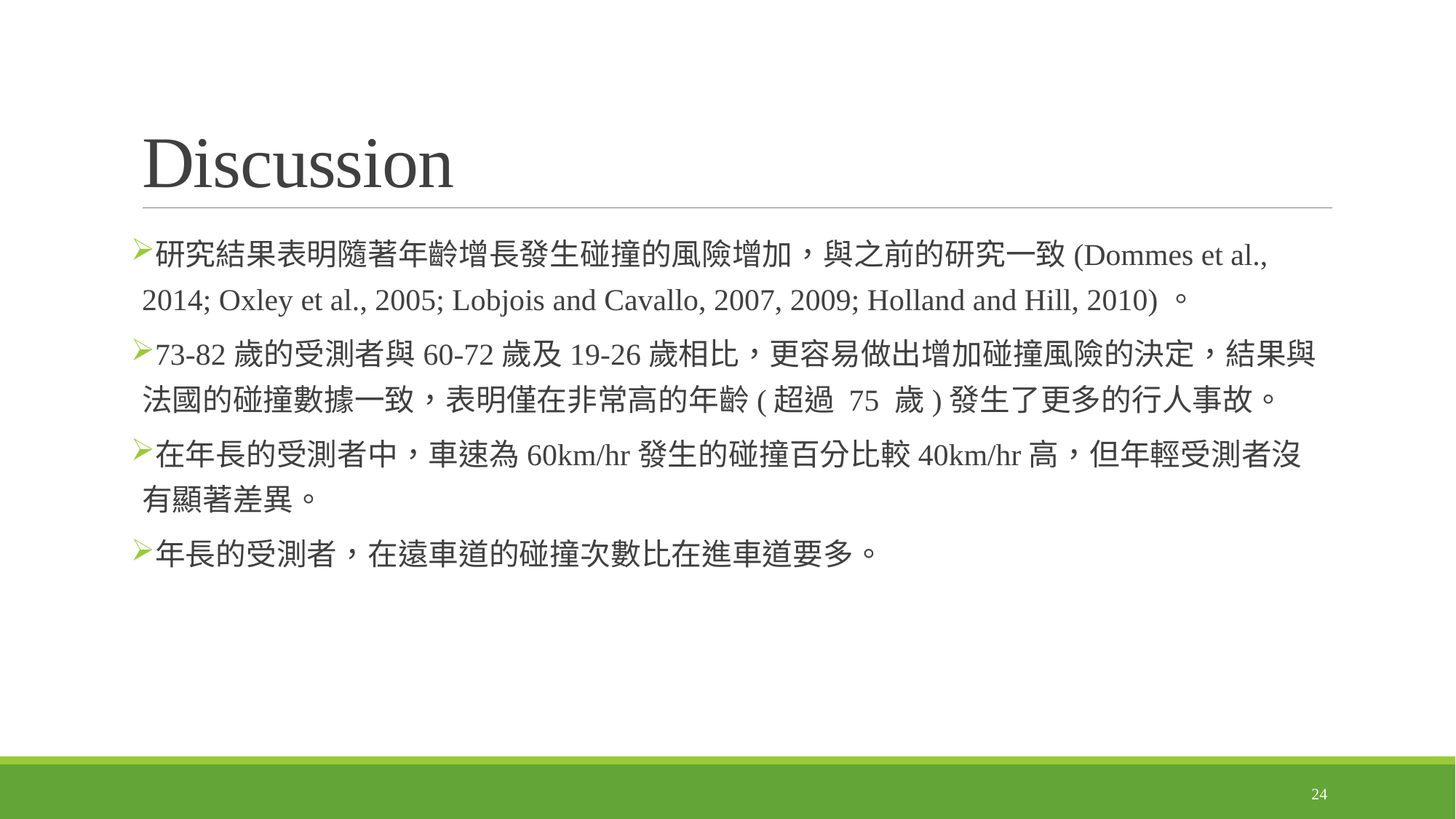

# Discussion
研究結果表明隨著年齡增長發生碰撞的風險增加，與之前的研究一致(Dommes et al., 2014; Oxley et al., 2005; Lobjois and Cavallo, 2007, 2009; Holland and Hill, 2010)。
73-82歲的受測者與60-72歲及19-26歲相比，更容易做出增加碰撞風險的決定，結果與法國的碰撞數據一致，表明僅在非常高的年齡(超過 75 歲)發生了更多的行人事故。
在年長的受測者中，車速為60km/hr發生的碰撞百分比較40km/hr高，但年輕受測者沒有顯著差異。
年長的受測者，在遠車道的碰撞次數比在進車道要多。

24